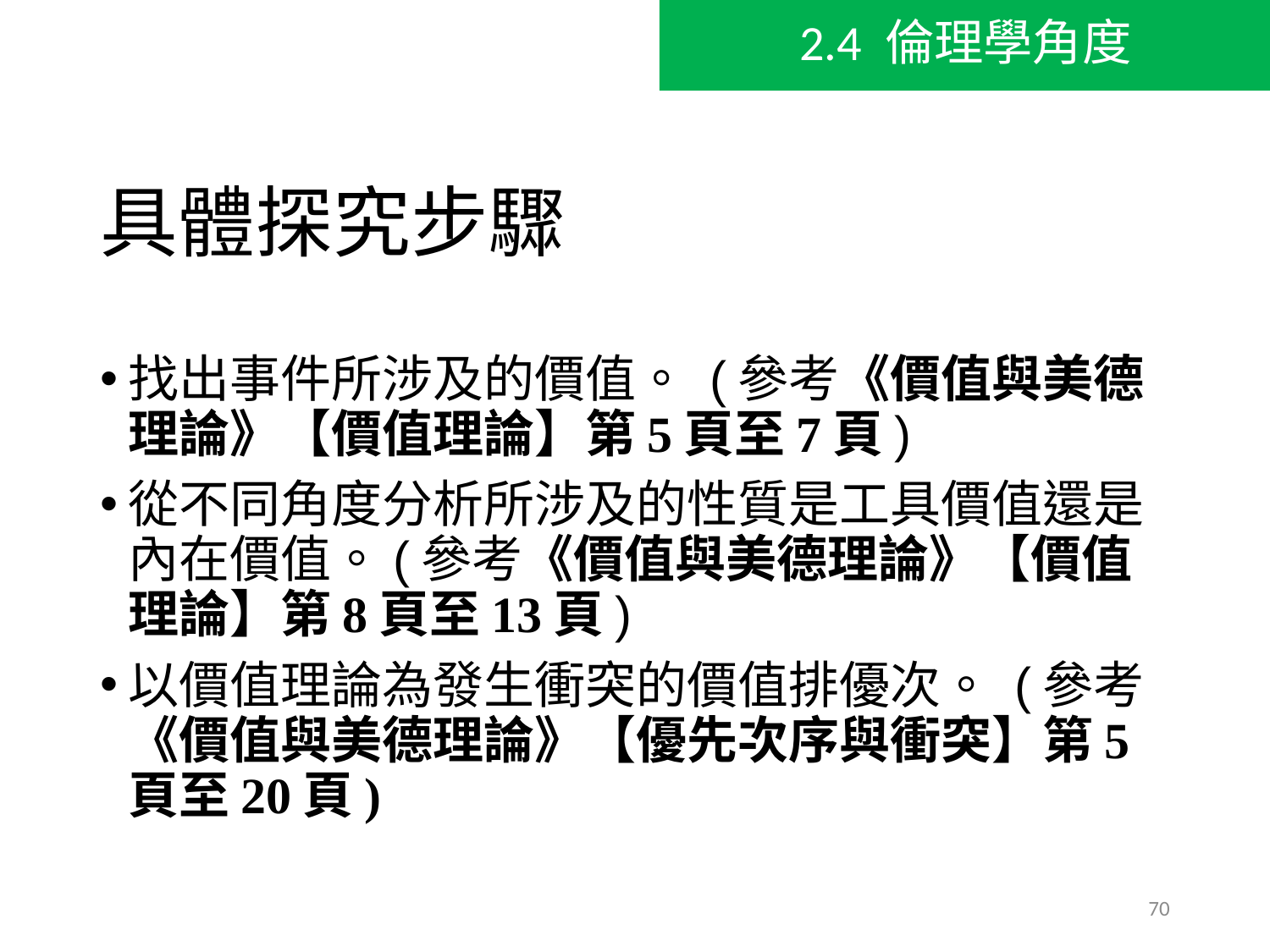

2.4 倫理學角度
# 具體探究步驟

找出事件所涉及的價值。 (參考《價值與美德理論》【價值理論】第5頁至7頁)
從不同角度分析所涉及的性質是工具價值還是內在價值。(參考《價值與美德理論》【價值理論】第8頁至13頁)
以價值理論為發生衝突的價值排優次。 (參考《價值與美德理論》【優先次序與衝突】第5頁至20頁)

70